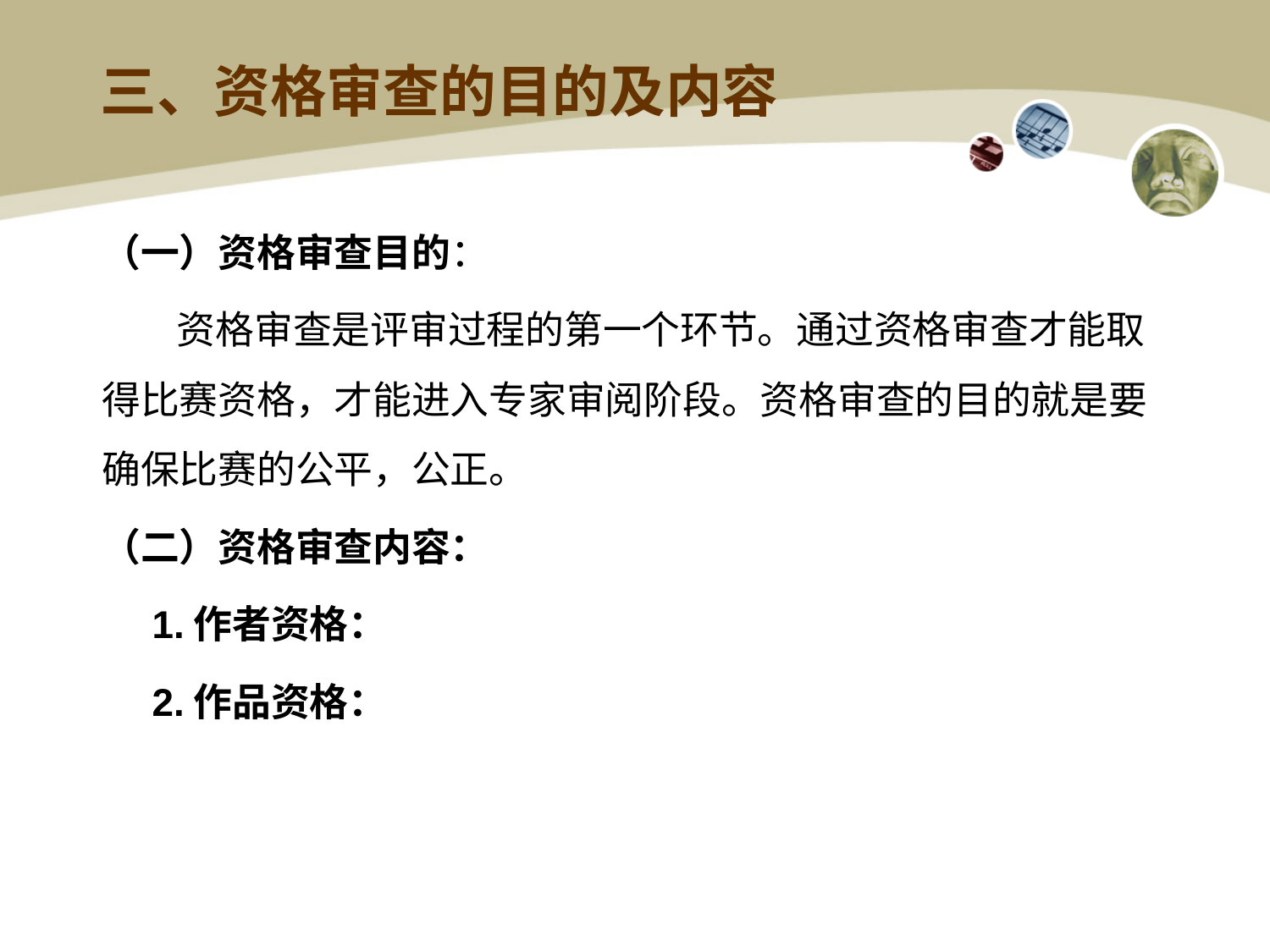

# 三、资格审查的目的及内容
（一）资格审查目的：
资格审查是评审过程的第一个环节。通过资格审查才能取得比赛资格，才能进入专家审阅阶段。资格审查的目的就是要确保比赛的公平，公正。
（二）资格审查内容：
1.作者资格：
2.作品资格：